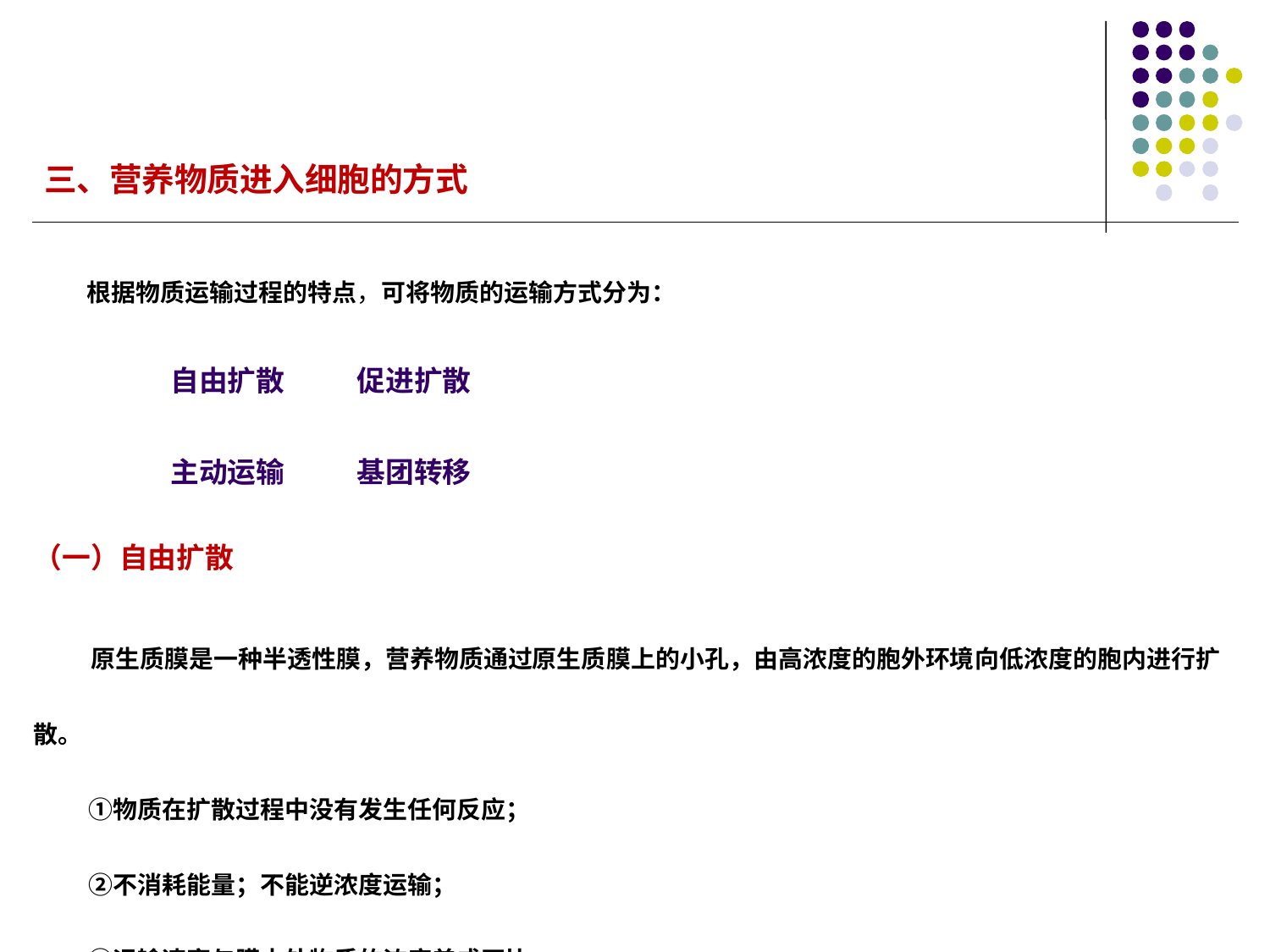

三、营养物质进入细胞的方式
根据物质运输过程的特点，可将物质的运输方式分为：
           自由扩散           促进扩散
           主动运输           基团转移
（一）自由扩散
                              原生质膜是一种半透性膜，营养物质通过原生质膜上的小孔，由高浓度的胞外环境向低浓度的胞内进行扩散。
          ①物质在扩散过程中没有发生任何反应；
          ②不消耗能量；不能逆浓度运输；
          ③运输速率与膜内外物质的浓度差成正比。